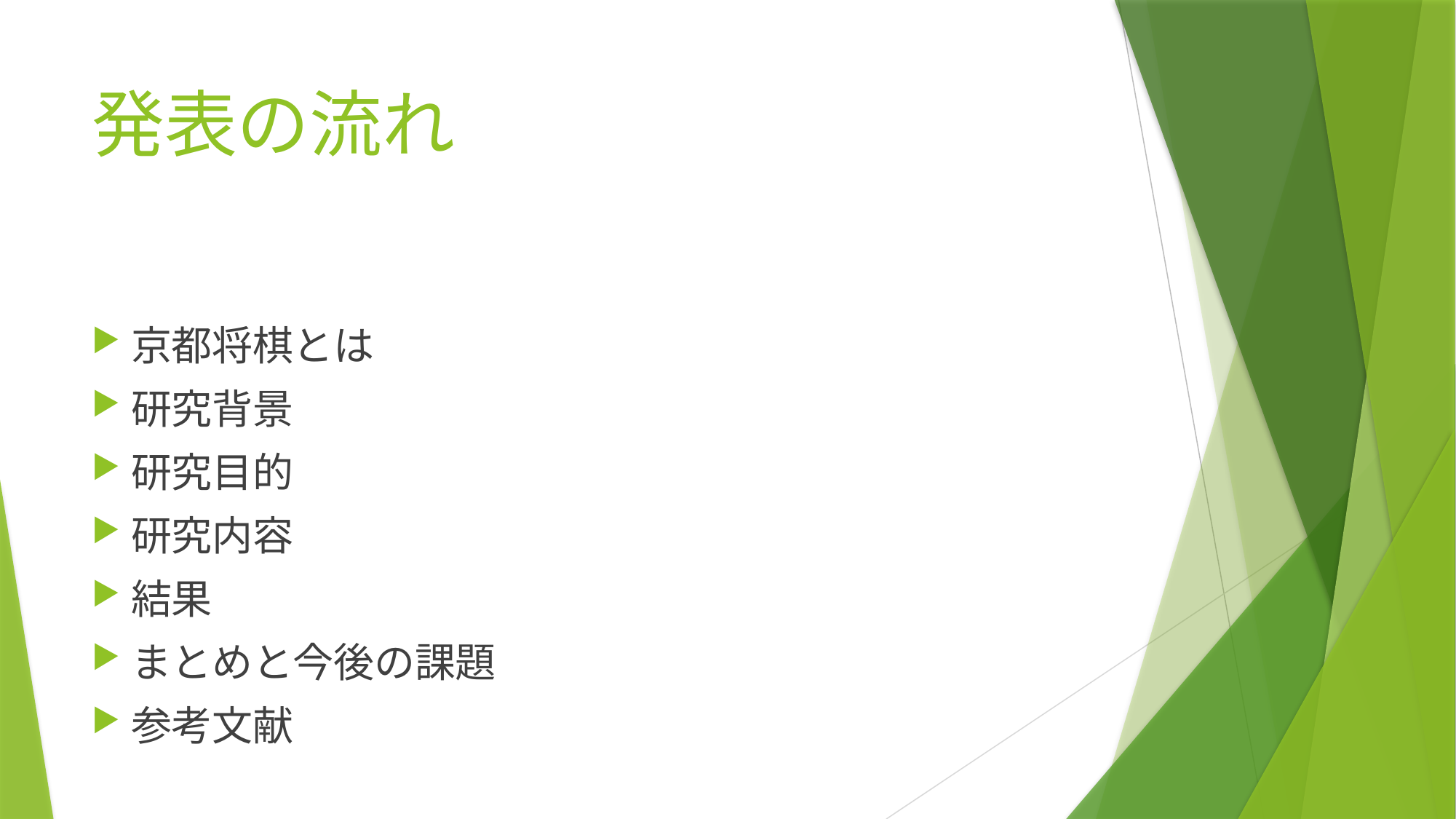

# 発表の流れ
京都将棋とは
研究背景
研究目的
研究内容
結果
まとめと今後の課題
参考文献